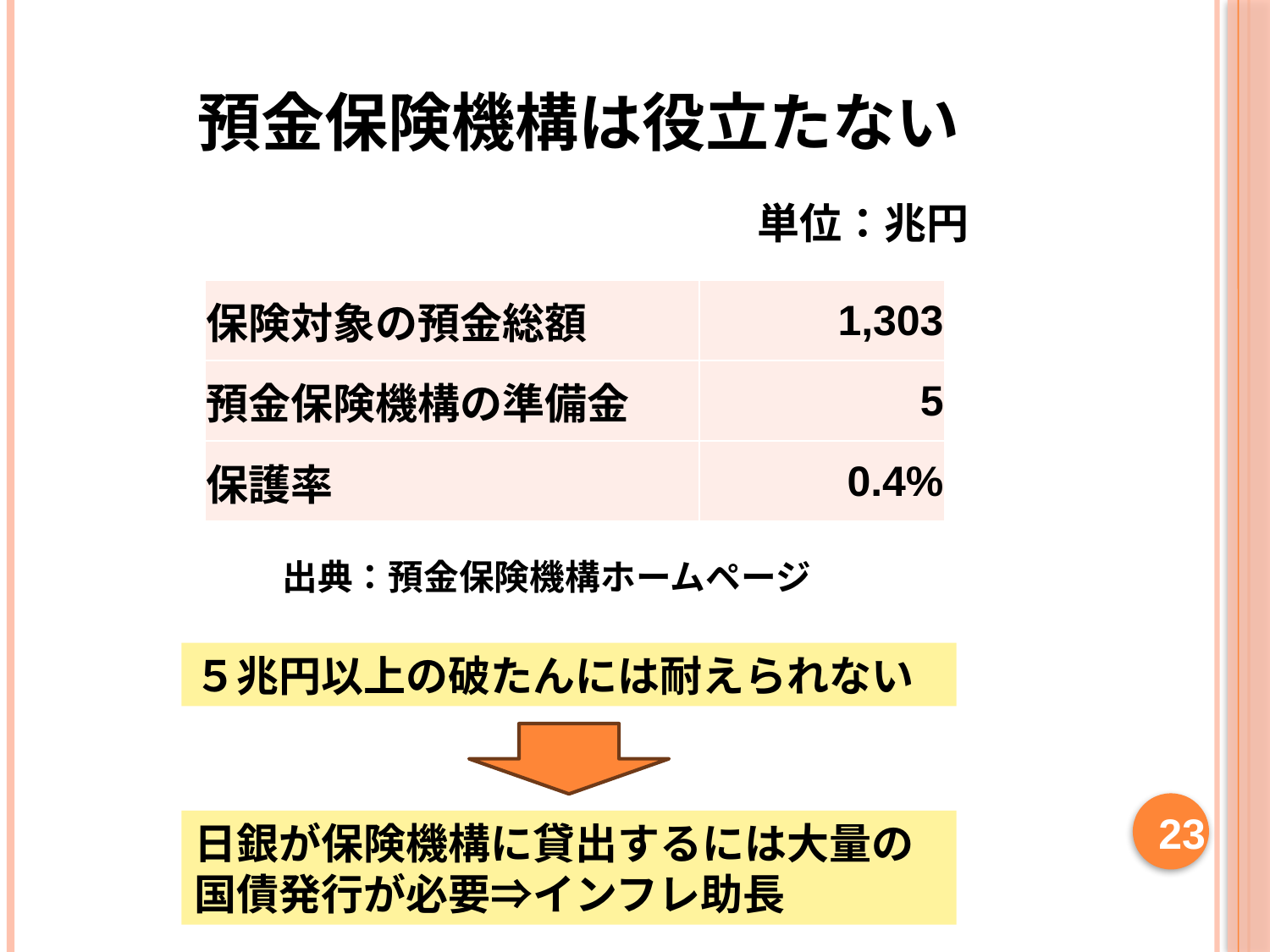

預金保険機構は役立たない
単位：兆円
| 保険対象の預金総額 | 1,303 |
| --- | --- |
| 預金保険機構の準備金 | 5 |
| 保護率 | 0.4% |
出典：預金保険機構ホームページ
５兆円以上の破たんには耐えられない

23
日銀が保険機構に貸出するには大量の国債発行が必要⇒インフレ助長